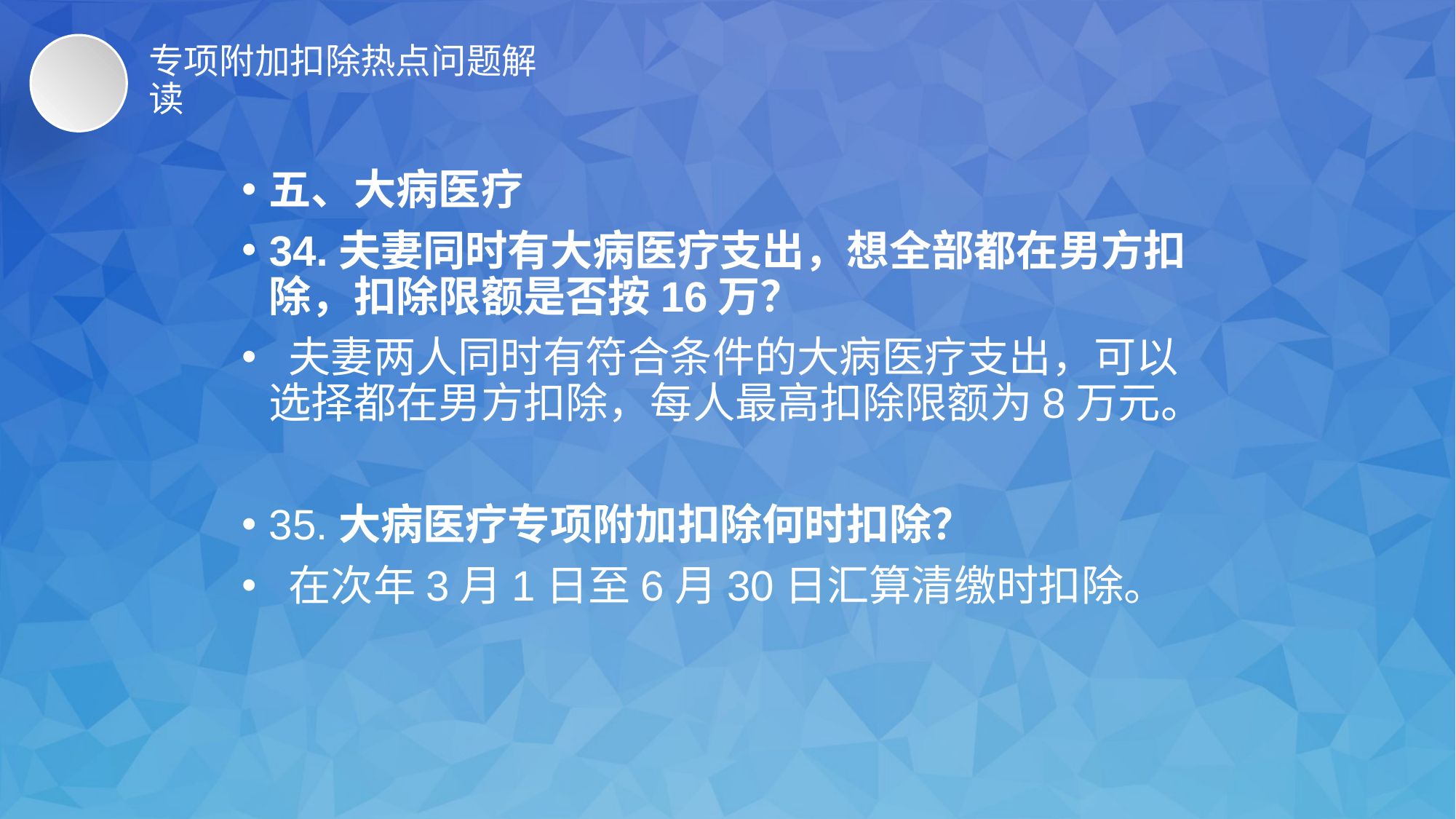

# 专项附加扣除热点问题解读
五、大病医疗
34.夫妻同时有大病医疗支出，想全部都在男方扣除，扣除限额是否按16万？
 夫妻两人同时有符合条件的大病医疗支出，可以选择都在男方扣除，每人最高扣除限额为8万元。

35.大病医疗专项附加扣除何时扣除？
 在次年3月1日至6月30日汇算清缴时扣除。